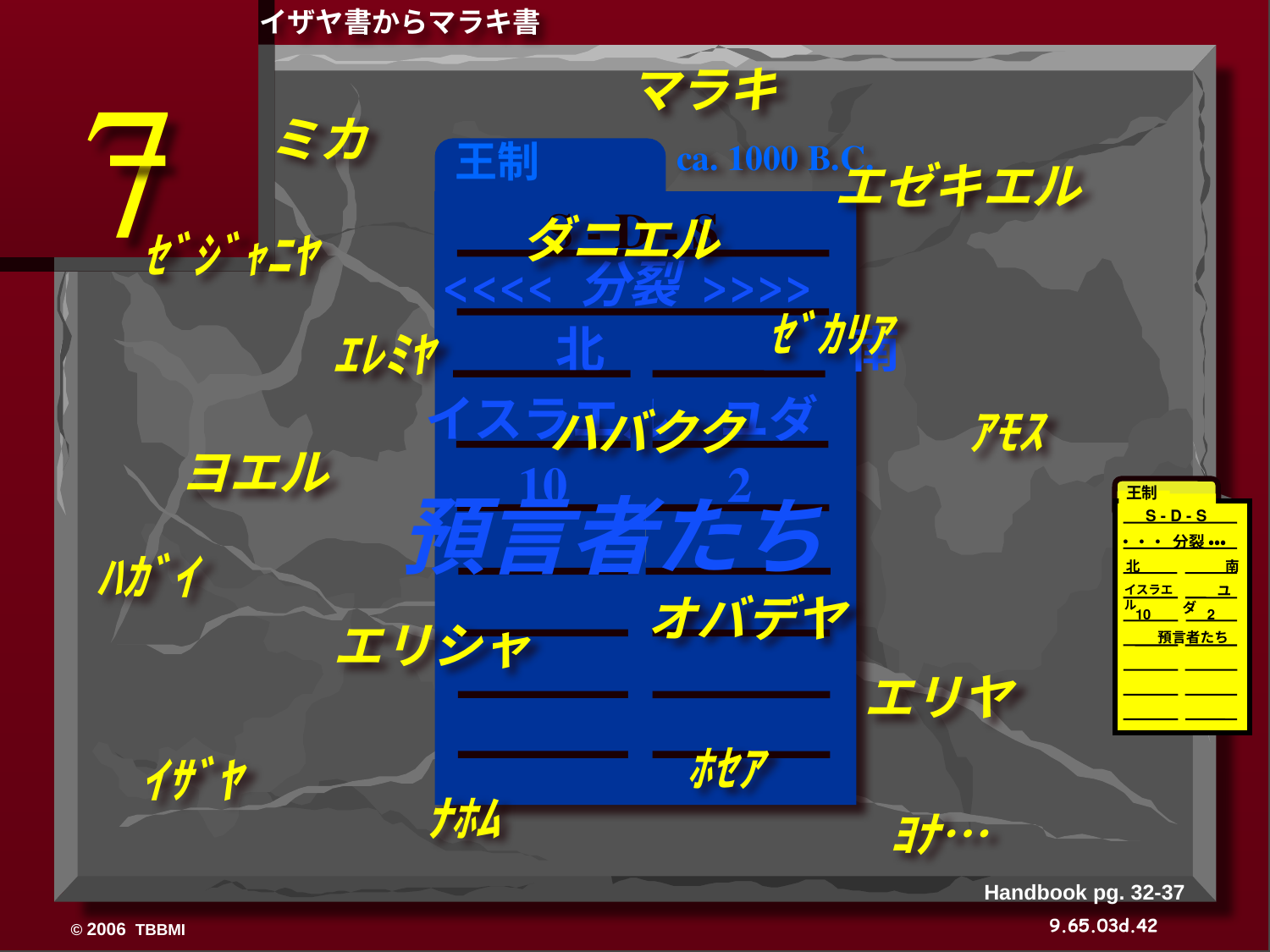

イザヤ書からマラキ書
7

マラキ
ミカ
 王制
ca. 1000 B.C.

エゼキエル

S - D - S
ダニエル
ｾﾞｼﾞｬﾆﾔ

<<<< 分裂 >>>>

ｾﾞｶﾘｱ
 　　北　　　　　南

ｴﾚﾐﾔ

イスラエル　ユダ
ｱﾓｽ
ハバクク
ヨエル

10             2
預言者たち
王制

S - D - S
 ••• 分裂 •••
　北　　　　　　南
イスラエル
 　　ユダ
10              2
　　　預言者たち

ﾊｶﾞｲ

オバデヤ

エリシャ

エリヤ

ﾎｾｱ
ｲｻﾞﾔ

ﾅﾎﾑ
ﾖﾅ…
Handbook pg. 32-37
42